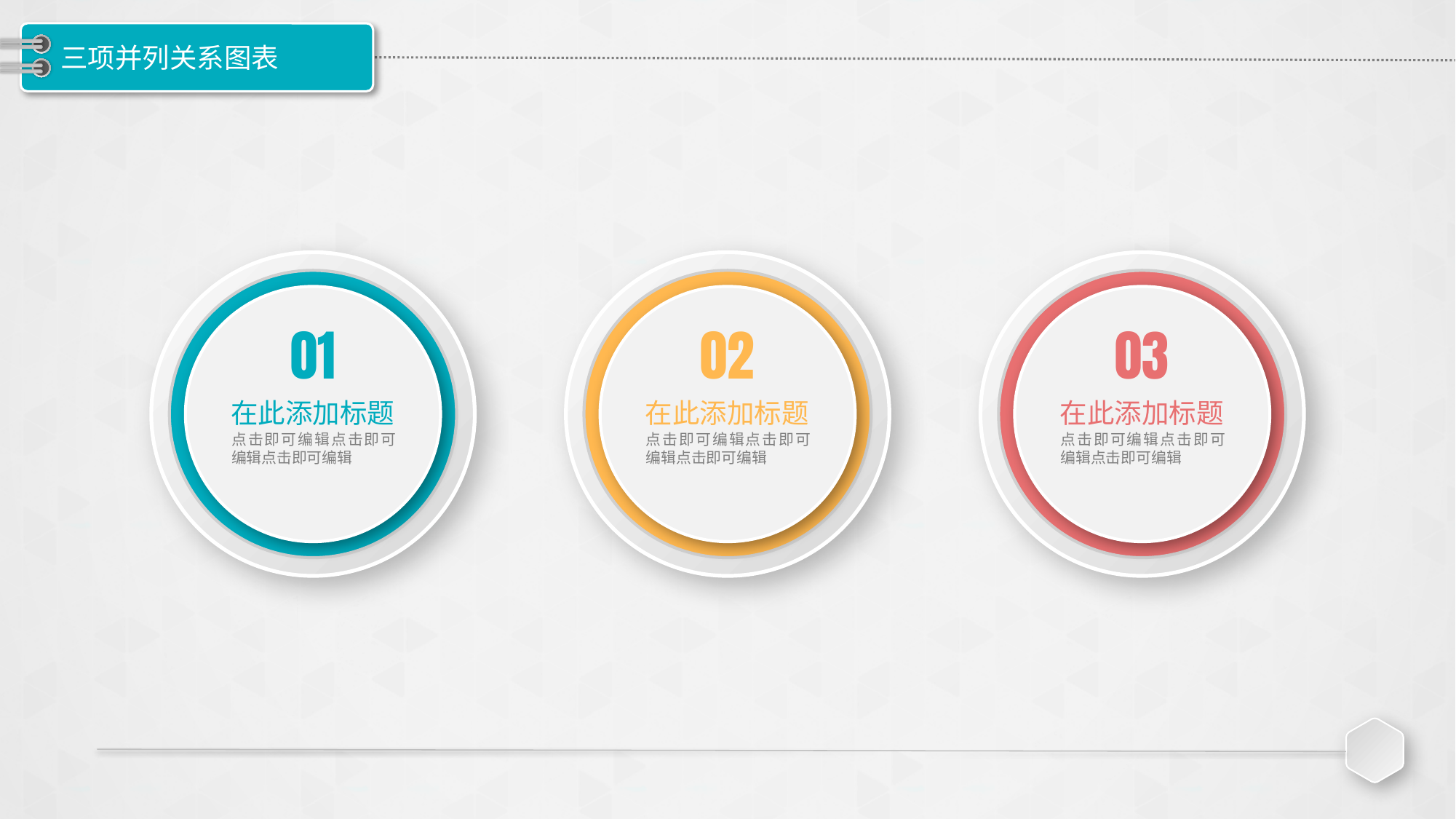

# 三项并列关系图表

01
在此添加标题
点击即可编辑点击即可编辑点击即可编辑

02
在此添加标题
点击即可编辑点击即可编辑点击即可编辑

03
在此添加标题
点击即可编辑点击即可编辑点击即可编辑
36